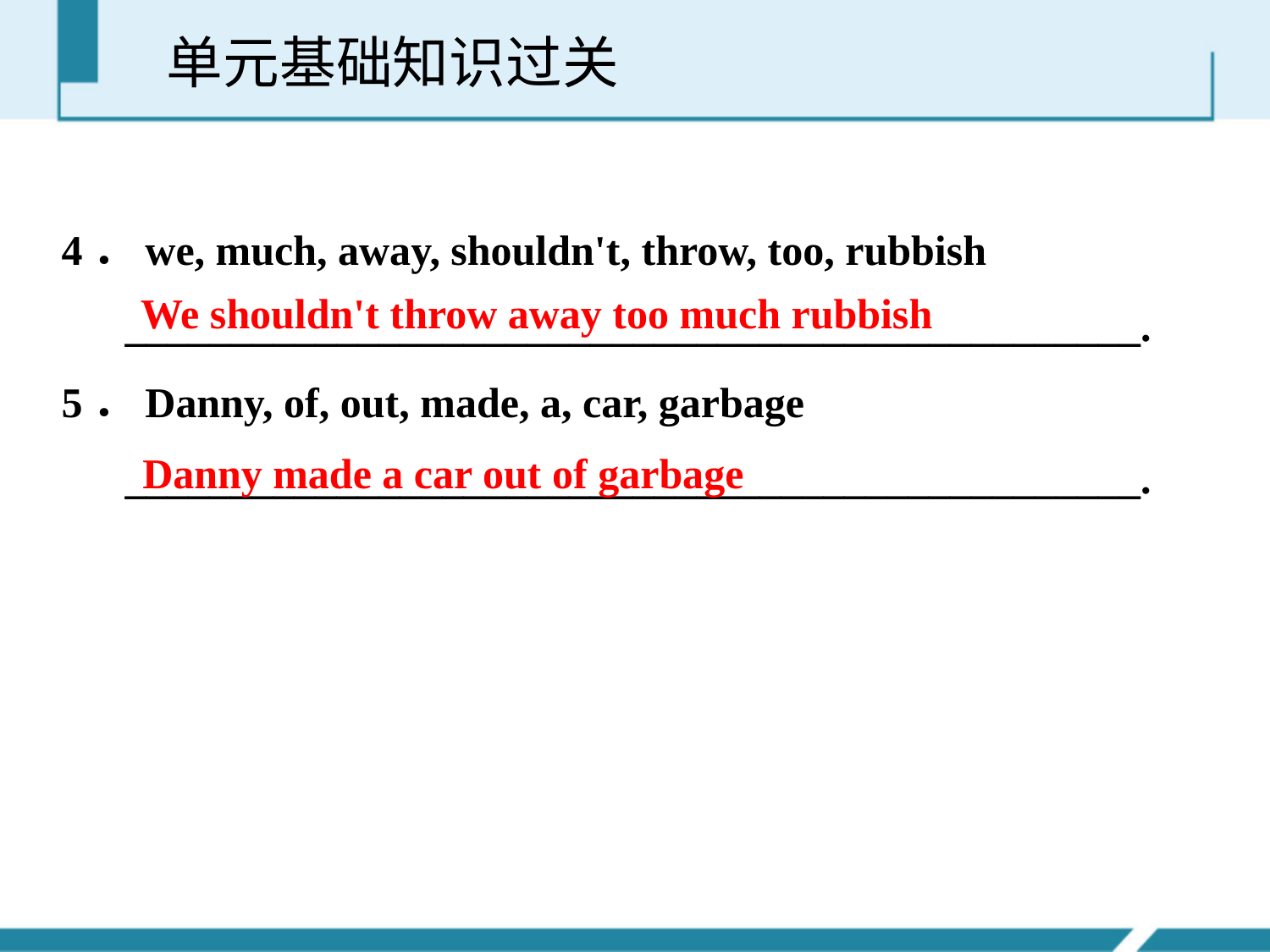

单元基础知识过关
4．we, much, away, shouldn't, throw, too, rubbish
      ________________________________________________.
5．Danny, of, out, made, a, car, garbage
      ________________________________________________.
We shouldn't throw away too much rubbish
Danny made a car out of garbage